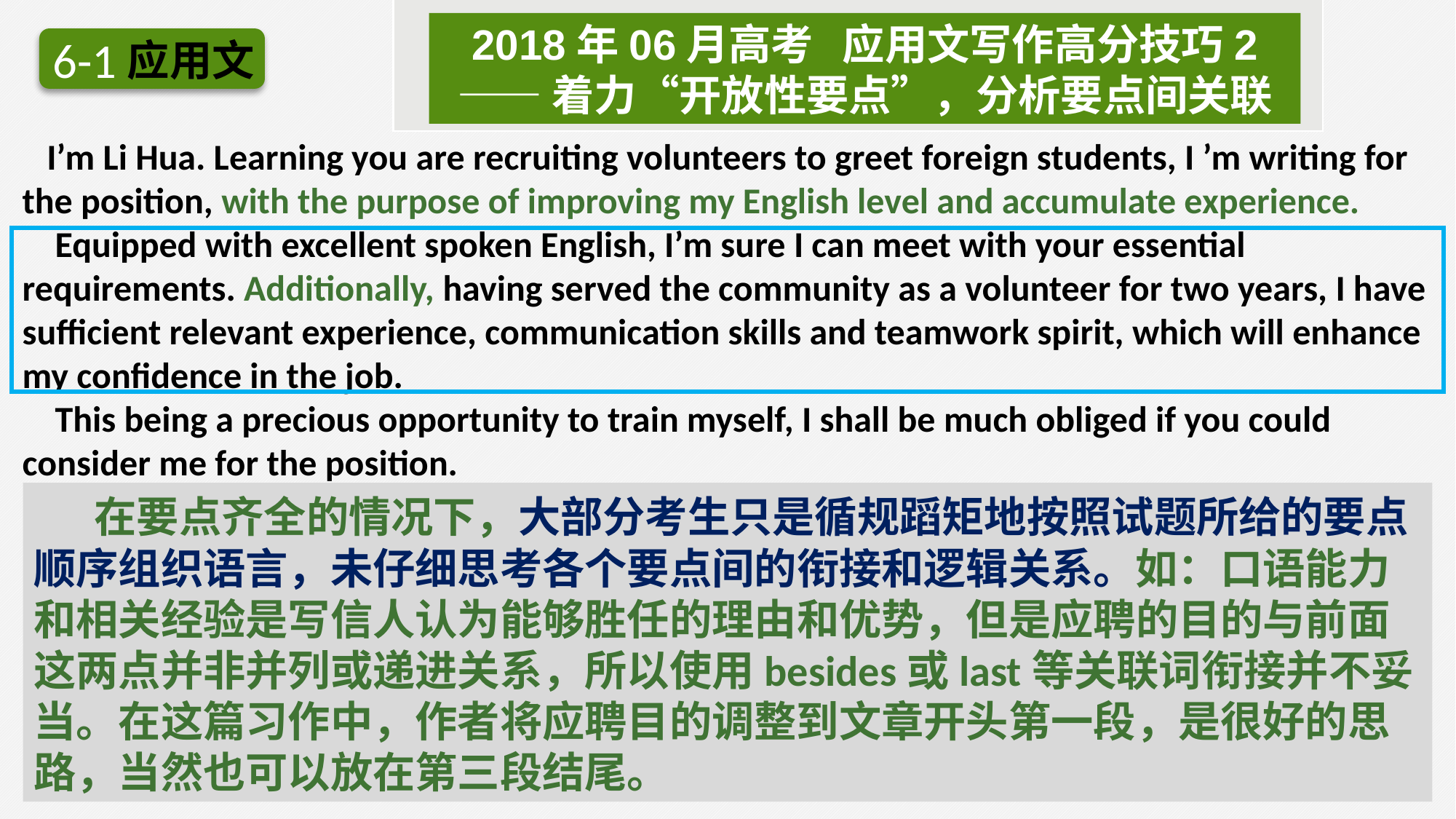

2018年06月高考   应用文写作高分技巧2
——着力“开放性要点”，分析要点间关联
6-1
应用文
   I’m Li Hua. Learning you are recruiting volunteers to greet foreign students, I ’m writing for the position, with the purpose of improving my English level and accumulate experience.
    Equipped with excellent spoken English, I’m sure I can meet with your essential requirements. Additionally, having served the community as a volunteer for two years, I have sufficient relevant experience, communication skills and teamwork spirit, which will enhance my confidence in the job.
    This being a precious opportunity to train myself, I shall be much obliged if you could consider me for the position.

     在要点齐全的情况下，大部分考生只是循规蹈矩地按照试题所给的要点顺序组织语言，未仔细思考各个要点间的衔接和逻辑关系。如：口语能力和相关经验是写信人认为能够胜任的理由和优势，但是应聘的目的与前面这两点并非并列或递进关系，所以使用besides或last等关联词衔接并不妥当。在这篇习作中，作者将应聘目的调整到文章开头第一段，是很好的思路，当然也可以放在第三段结尾。